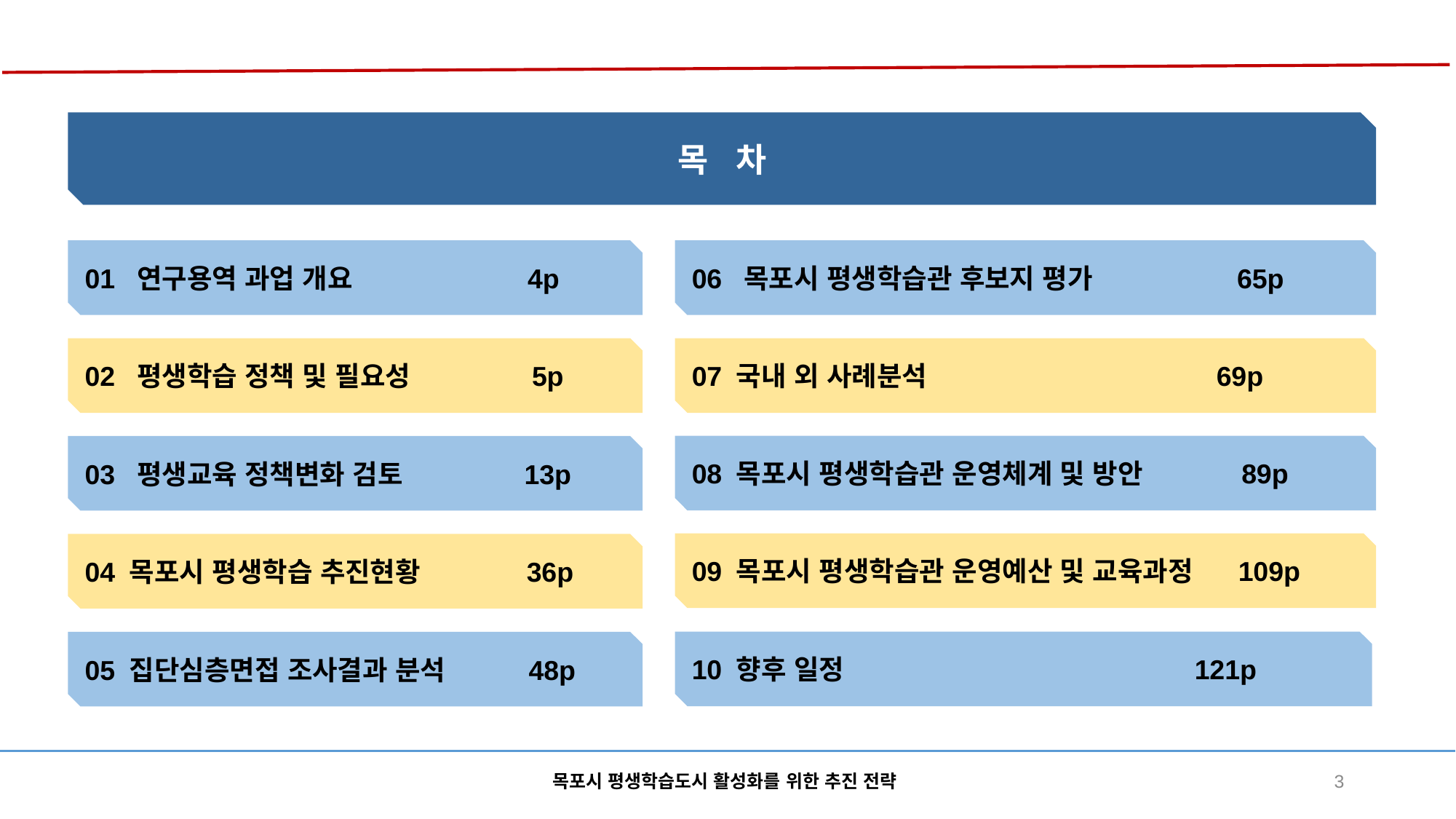

목   차
01  연구용역 과업 개요                      4p
06  목포시 평생학습관 후보지 평가                  65p
02  평생학습 정책 및 필요성               5p
07 국내 외 사례분석                                     69p
08 목포시 평생학습관 운영체계 및 방안            89p
03  평생교육 정책변화 검토               13p
09 목포시 평생학습관 운영예산 및 교육과정     109p
04 목포시 평생학습 추진현황             36p
10 향후 일정                                             121p
05 집단심층면접 조사결과 분석          48p
목포시 평생학습도시 활성화를 위한 추진 전략
3